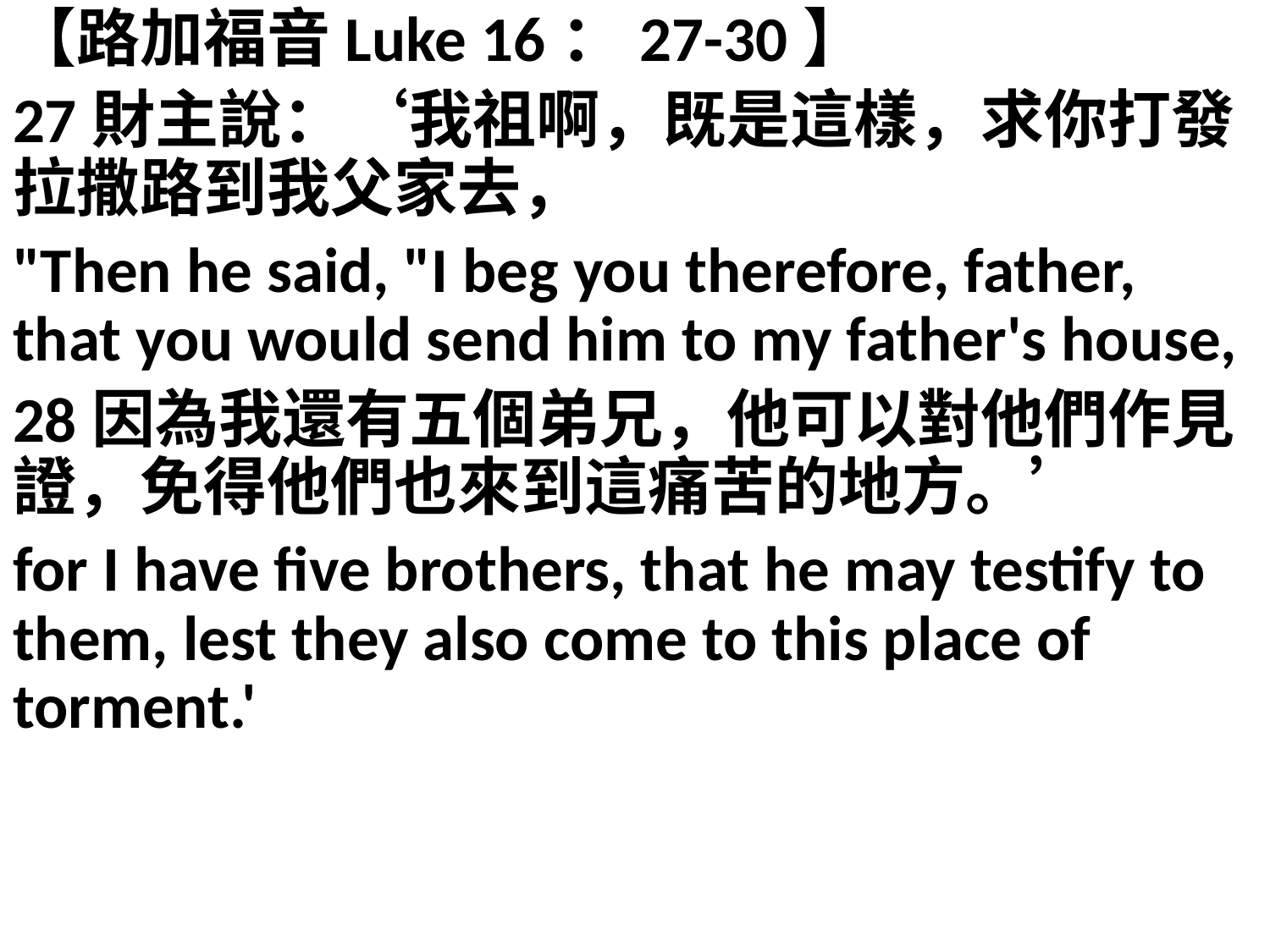

【路加福音Luke 16：27-30】
27財主說：‘我祖啊，既是這樣，求你打發拉撒路到我父家去，
"Then he said, "I beg you therefore, father, that you would send him to my father's house,
28因為我還有五個弟兄，他可以對他們作見證，免得他們也來到這痛苦的地方。’
for I have five brothers, that he may testify to them, lest they also come to this place of torment.'